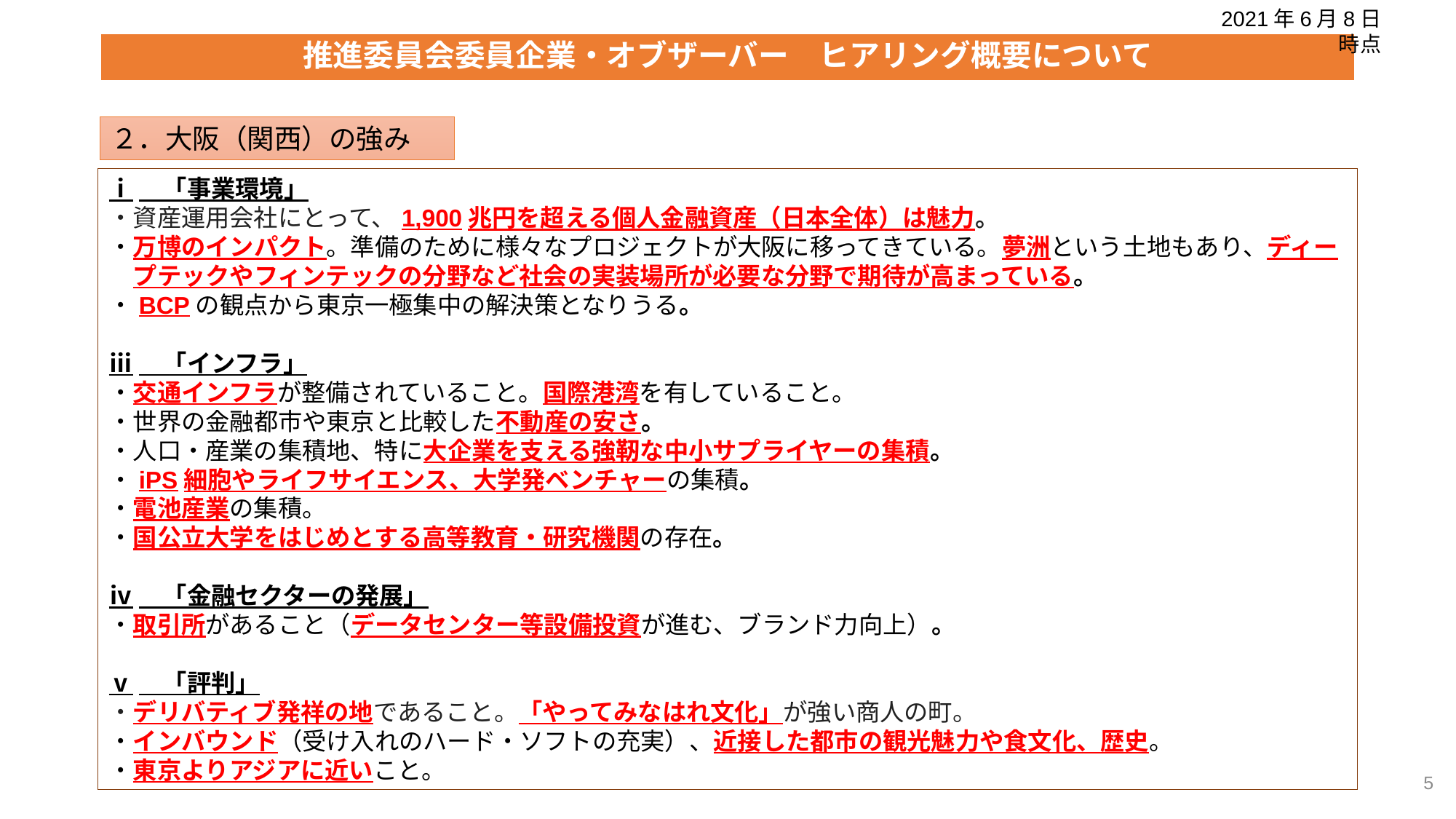

2021年6月8日時点
# 推進委員会委員企業・オブザーバー　ヒアリング概要について
２．大阪（関西）の強み
ⅰ　「事業環境」
・資産運用会社にとって、1,900兆円を超える個人金融資産（日本全体）は魅力。
・万博のインパクト。準備のために様々なプロジェクトが大阪に移ってきている。夢洲という土地もあり、ディー
　プテックやフィンテックの分野など社会の実装場所が必要な分野で期待が高まっている。
・BCPの観点から東京一極集中の解決策となりうる。

ⅲ　「インフラ」
・交通インフラが整備されていること。国際港湾を有していること。
・世界の金融都市や東京と比較した不動産の安さ。
・人口・産業の集積地、特に大企業を支える強靭な中小サプライヤーの集積。
・iPS細胞やライフサイエンス、大学発ベンチャーの集積。
・電池産業の集積。
・国公立大学をはじめとする高等教育・研究機関の存在。

ⅳ　「金融セクターの発展」
・取引所があること（データセンター等設備投資が進む、ブランド力向上）。

ⅴ　「評判」
・デリバティブ発祥の地であること。「やってみなはれ文化」が強い商人の町。
・インバウンド（受け入れのハード・ソフトの充実）、近接した都市の観光魅力や食文化、歴史。
・東京よりアジアに近いこと。

5